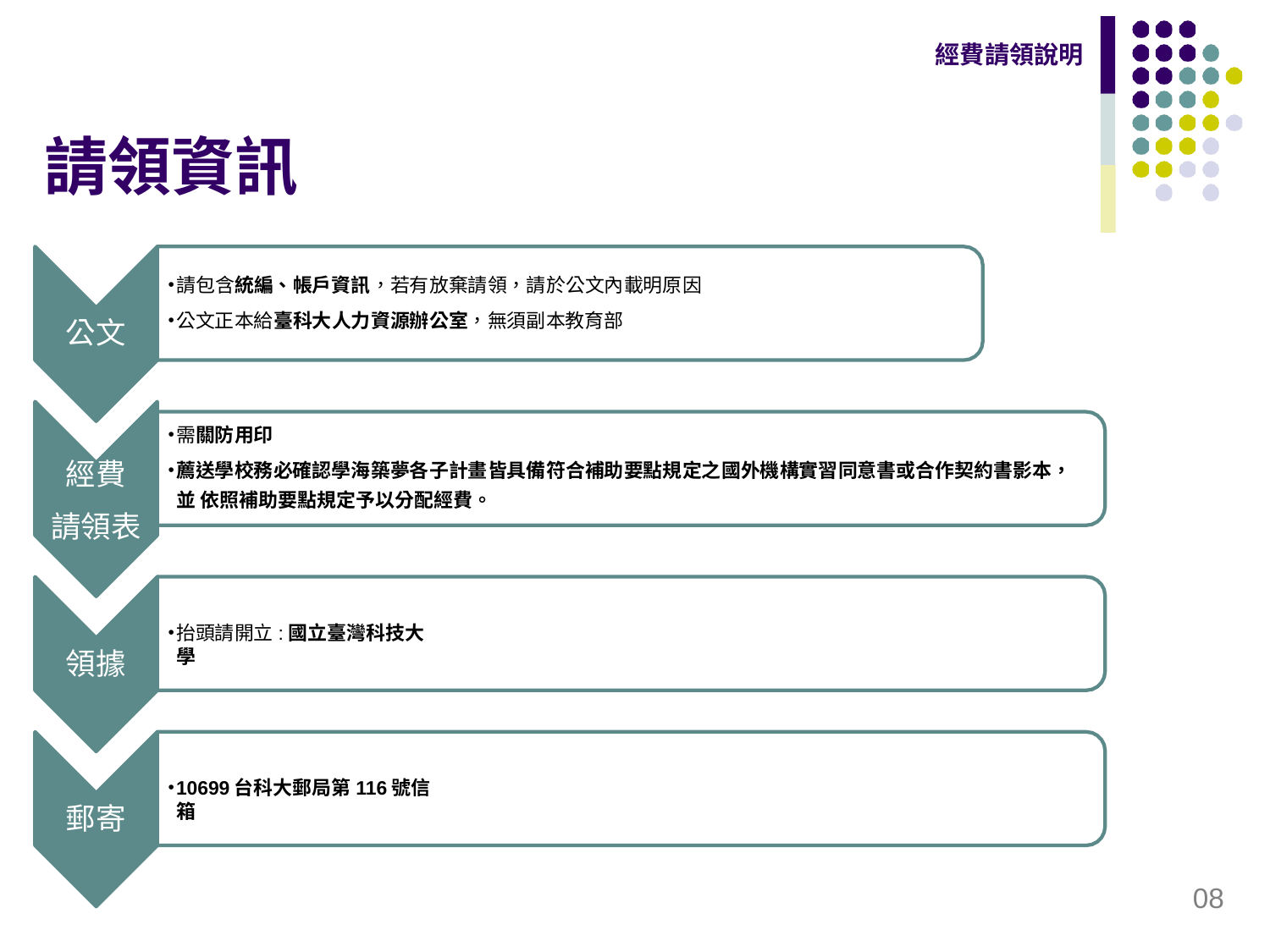

經費請領說明
# 請領資訊

請包含統編、帳戶資訊，若有放棄請領，請於公文內載明原因
公文正本給臺科大人力資源辦公室，無須副本教育部
公文

需關防用印
薦送學校務必確認學海築夢各子計畫皆具備符合補助要點規定之國外機構實習同意書或合作契約書影本，並 依照補助要點規定予以分配經費。

經費 請領表

抬頭請開立:國立臺灣科技大學
領據

10699台科大郵局第116號信箱
郵寄
08